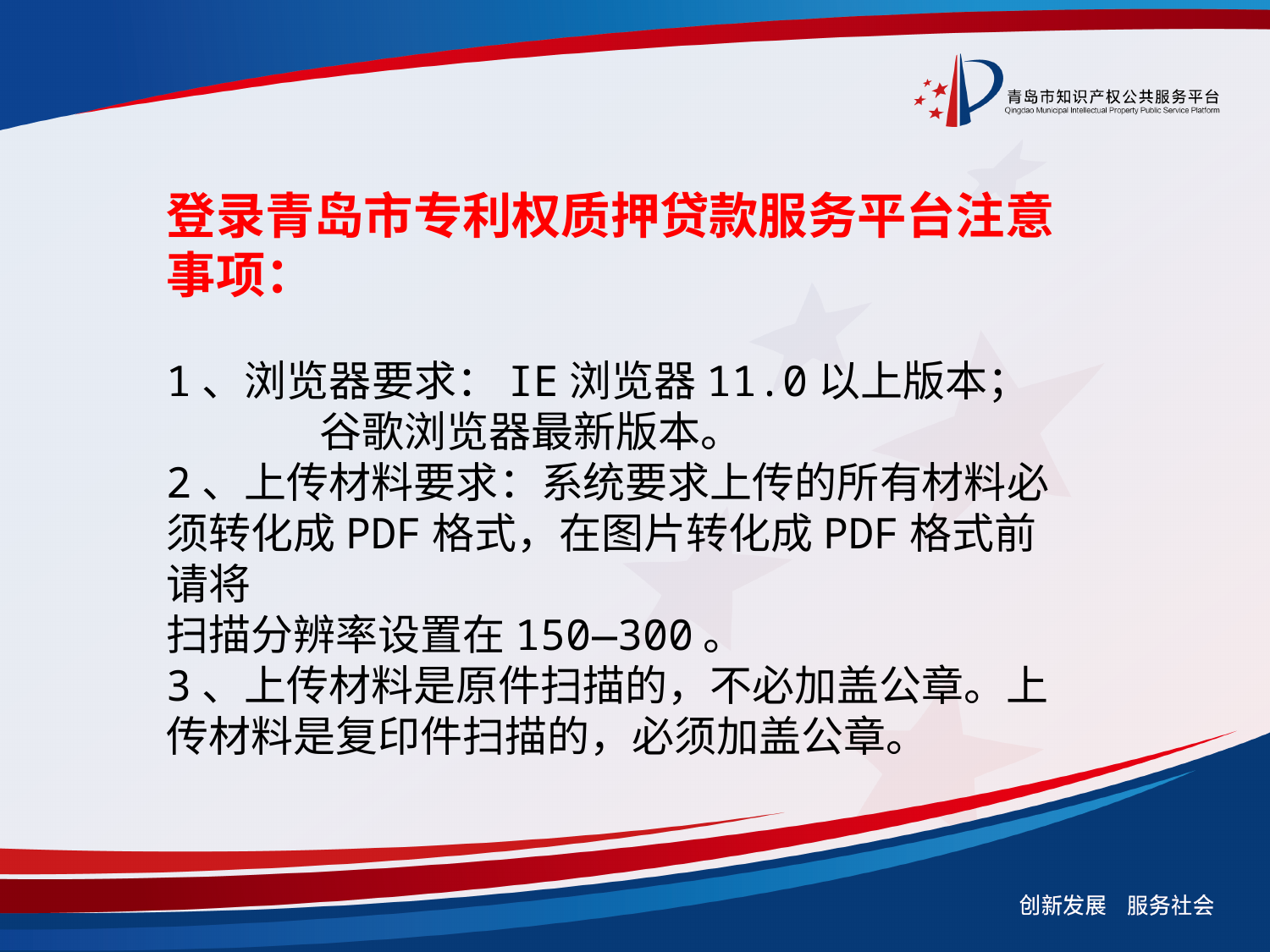

登录青岛市专利权质押贷款服务平台注意事项：

1、浏览器要求：IE浏览器11.0以上版本；
               谷歌浏览器最新版本。
2、上传材料要求：系统要求上传的所有材料必须转化成PDF格式，在图片转化成PDF格式前请将
扫描分辨率设置在150—300。
3、上传材料是原件扫描的，不必加盖公章。上传材料是复印件扫描的，必须加盖公章。